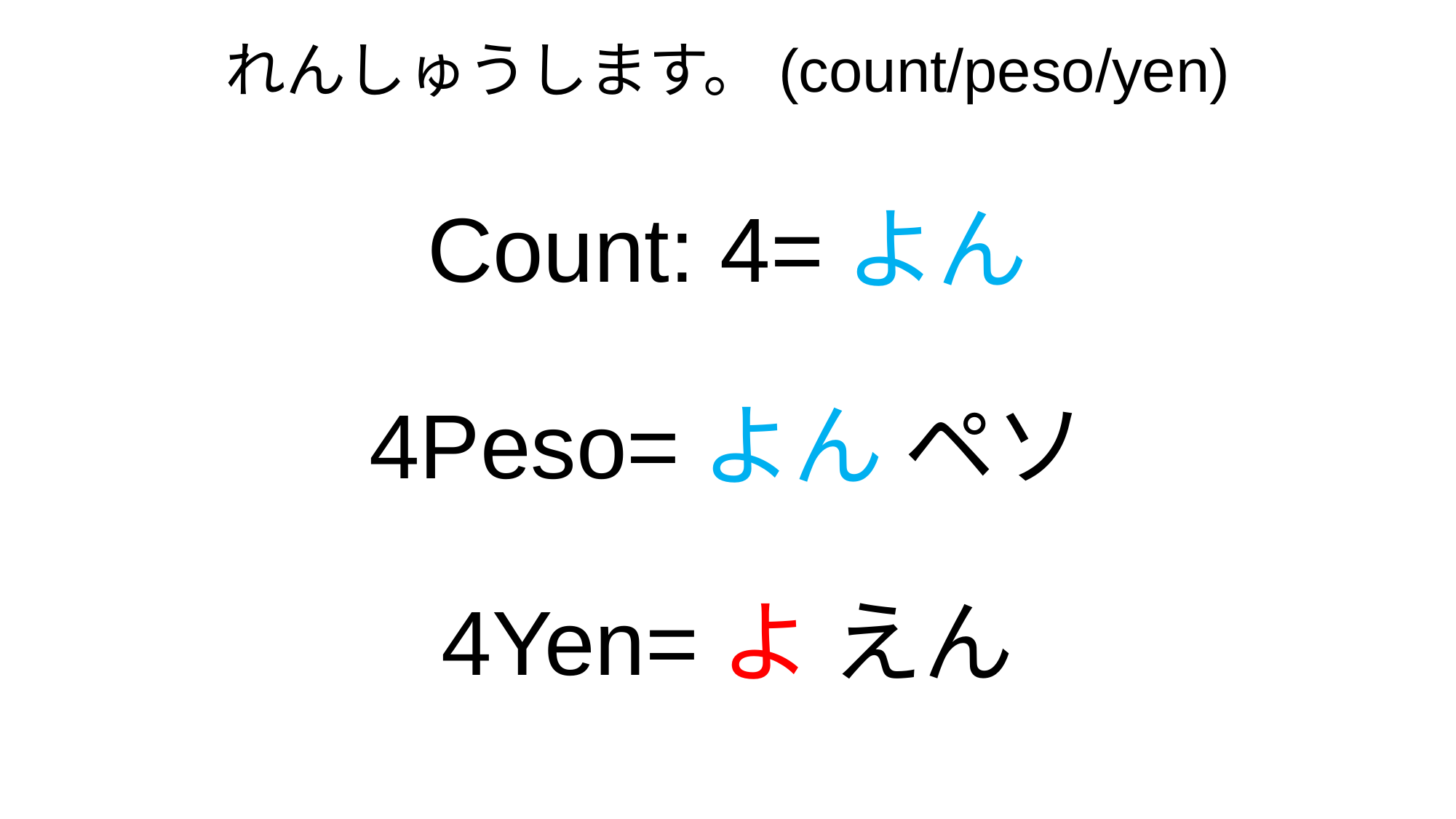

# れんしゅうします。(count/peso/yen) Count: 4=よん 4Peso=よん ペソ 4Yen=よ えん